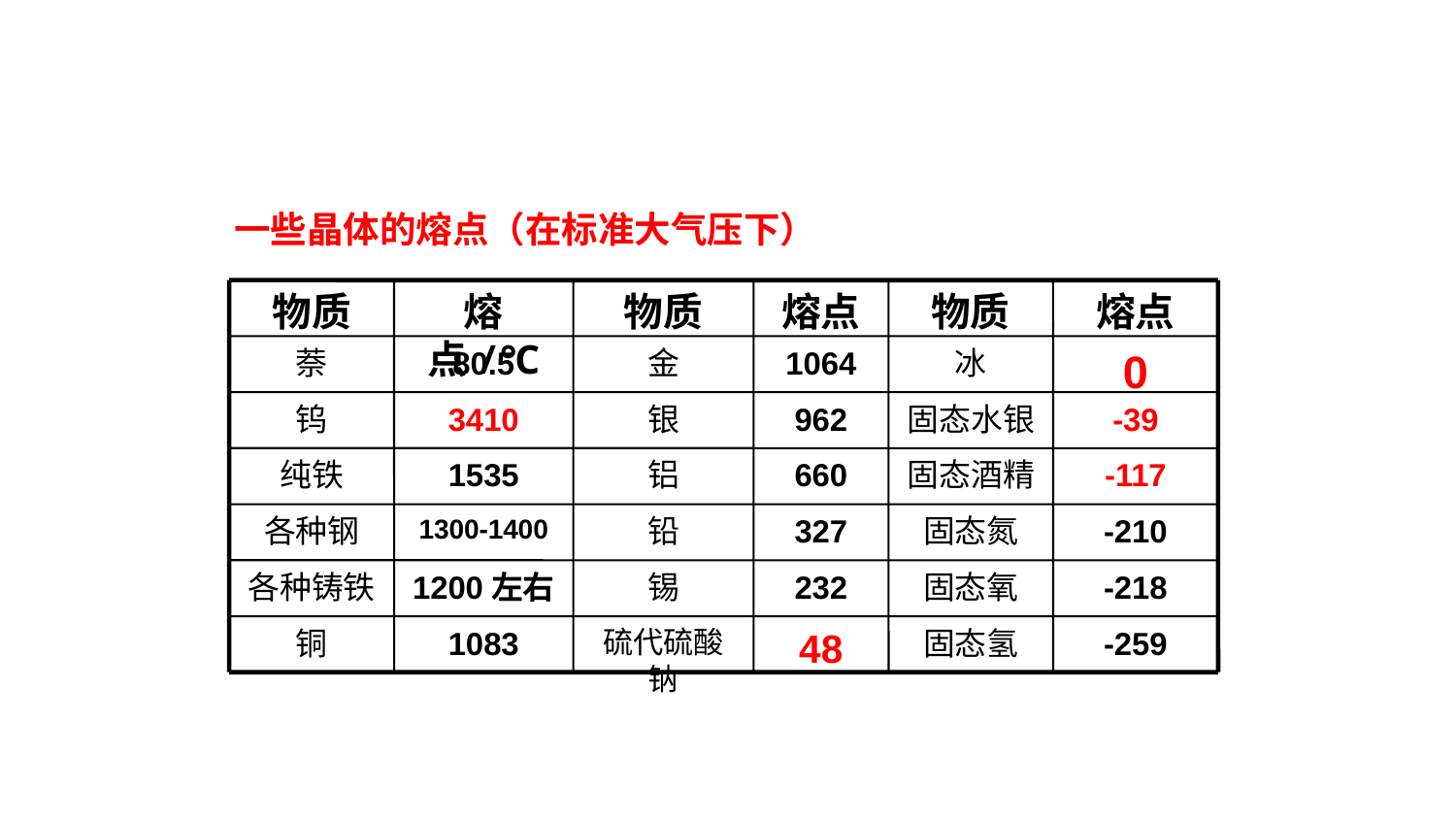

一些晶体的熔点（在标准大气压下）
物质

熔点/℃

物质

熔点

物质

熔点

萘

80.5
金
1064
冰
0
钨

3410
银
962
固态水银
-39
纯铁

1535
铝
660
固态酒精
-117
各种钢

1300-1400
铅
327
固态氮
-210
各种铸铁

1200左右
锡
232
固态氧
-218
铜

1083
硫代硫酸钠
48
固态氢
-259